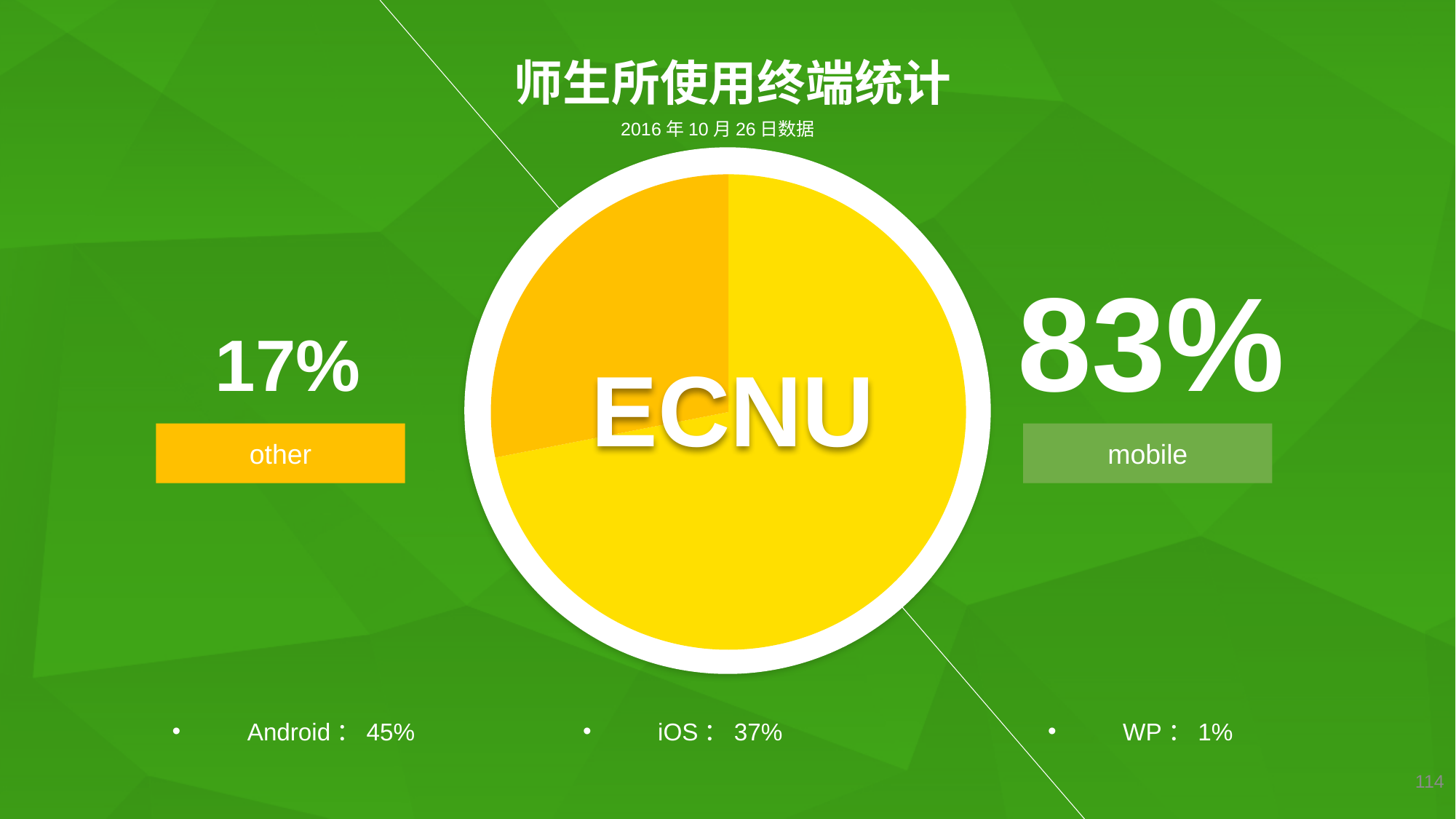

师生所使用终端统计

2016年10月26日数据

### Chart

| Category | 销售额 |
|---|---|
| 第一季度 | 8.200000000000001 |
| 第二季度 | 3.2 |
83%
17%
ECNU
other
mobile
Android：45%
iOS：37%
WP：1%
114